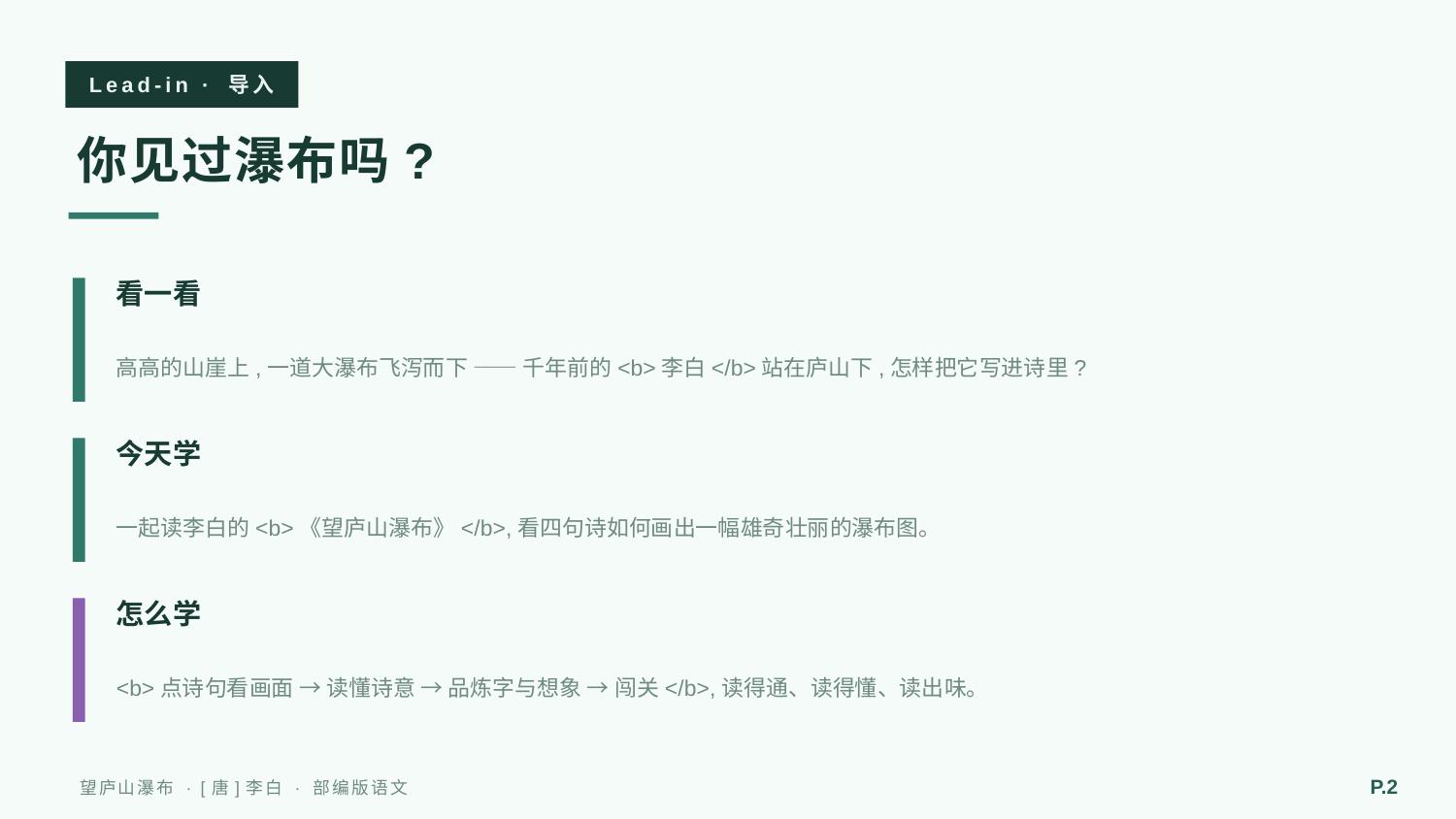

Lead-in · 导入

你见过瀑布吗?

看一看

高高的山崖上,一道大瀑布飞泻而下 —— 千年前的<b>李白</b>站在庐山下,怎样把它写进诗里?
今天学

一起读李白的<b>《望庐山瀑布》</b>,看四句诗如何画出一幅雄奇壮丽的瀑布图。
怎么学

<b>点诗句看画面 → 读懂诗意 → 品炼字与想象 → 闯关</b>,读得通、读得懂、读出味。
P.2
望庐山瀑布 · [唐]李白 · 部编版语文